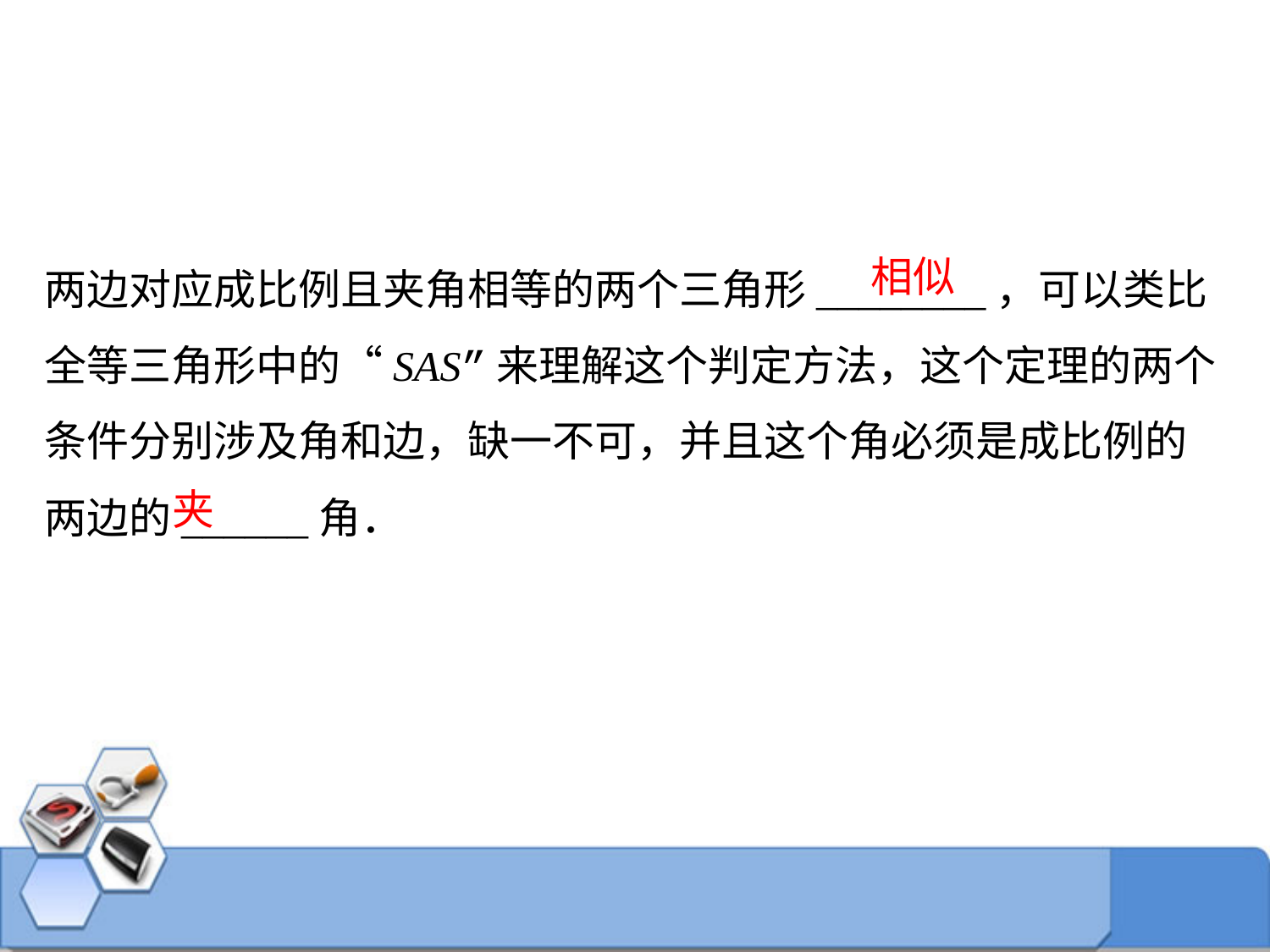

两边对应成比例且夹角相等的两个三角形________，可以类比全等三角形中的“SAS”来理解这个判定方法，这个定理的两个条件分别涉及角和边，缺一不可，并且这个角必须是成比例的两边的______角．
相似
夹